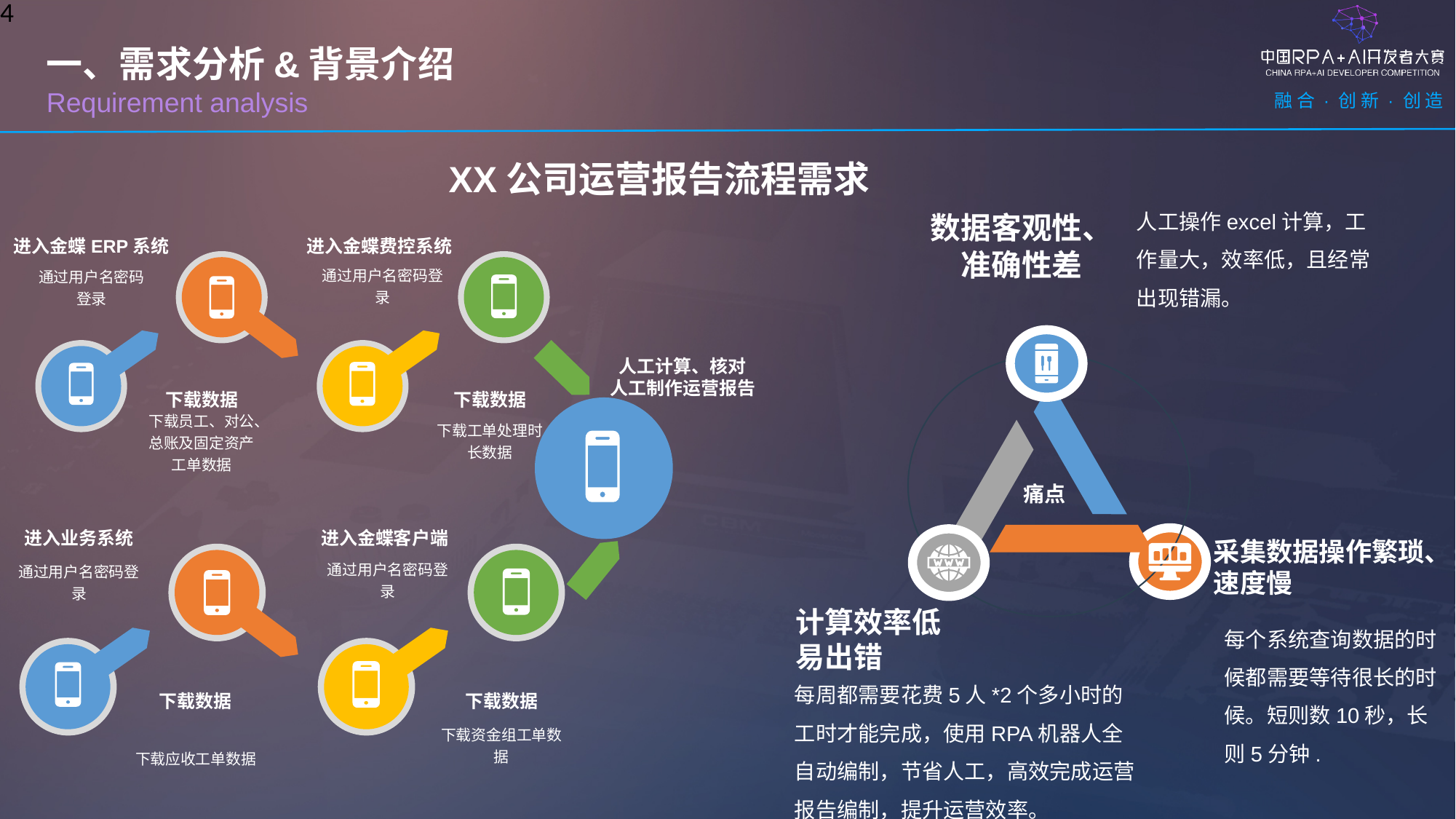

4
一、需求分析&背景介绍
Requirement analysis
XX公司运营报告流程需求
数据客观性、
准确性差
人工操作excel计算，工作量大，效率低，且经常出现错漏。
进入金蝶ERP系统
通过用户名密码登录
进入金蝶费控系统
通过用户名密码登录

下载数据
下载数据
下载工单处理时长数据
下载员工、对公、总账及固定资产工单数据

人工计算、核对
人工制作运营报告

痛点

进入业务系统
通过用户名密码登录
进入金蝶客户端
通过用户名密码登录

下载数据
下载数据
下载资金组工单数据
下载应收工单数据
采集数据操作繁琐、
速度慢

计算效率低
易出错
每个系统查询数据的时候都需要等待很长的时候。短则数10秒，长则5分钟.
每周都需要花费5人*2个多小时的工时才能完成，使用RPA机器人全自动编制，节省人工，高效完成运营报告编制，提升运营效率。